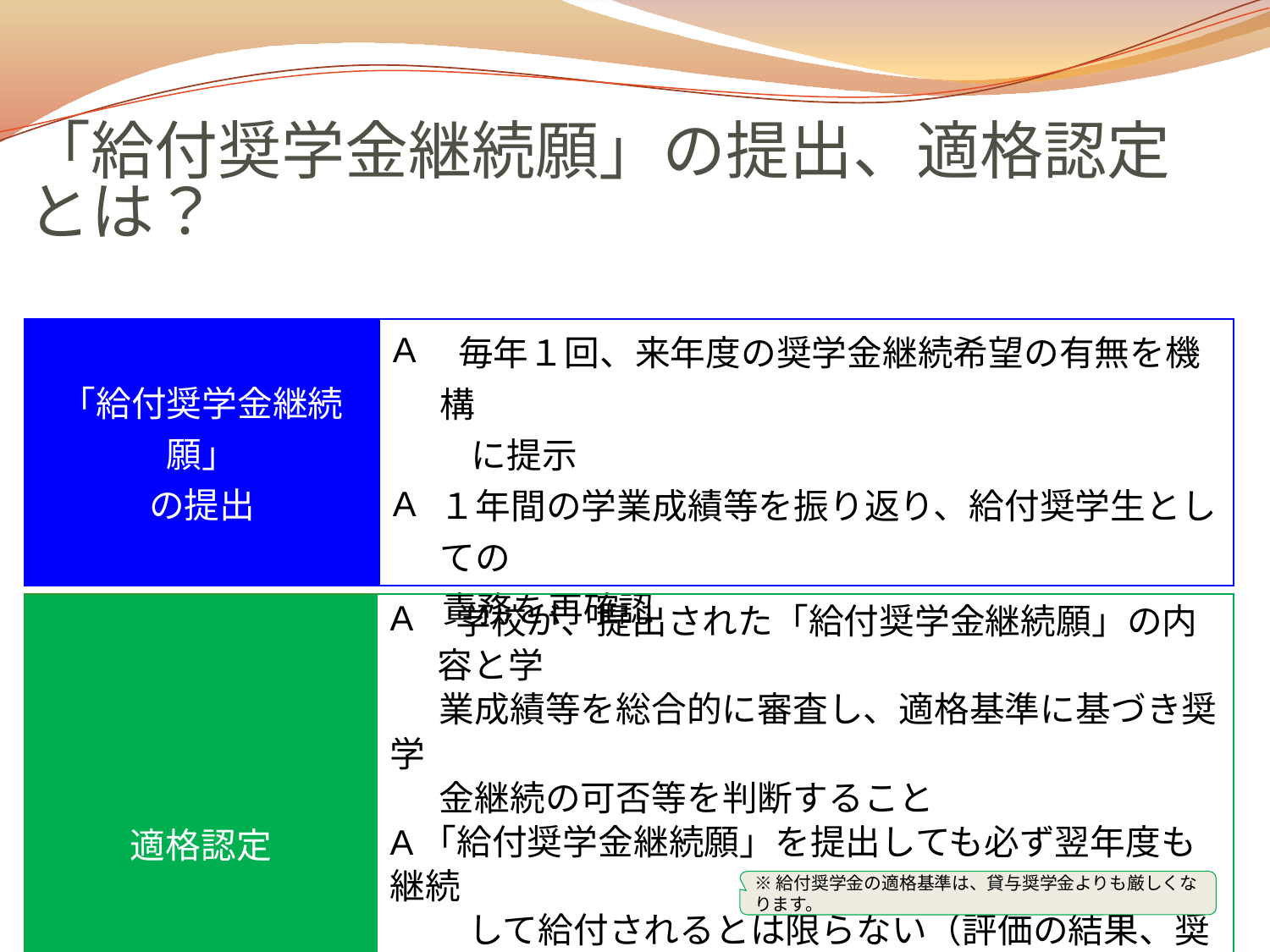

# 「給付奨学金継続願」の提出、適格認定とは？
| 「給付奨学金継続願」 の提出 | 毎年１回、来年度の奨学金継続希望の有無を機構 　　 に提示 １年間の学業成績等を振り返り、給付奨学生としての　　 責務を再確認 |
| --- | --- |
| 適格認定 | 学校が、提出された「給付奨学金継続願」の内容と学 業成績等を総合的に審査し、適格基準に基づき奨学 金継続の可否等を判断すること A「給付奨学金継続願」を提出しても必ず翌年度も継続 　　 して給付されるとは限らない（評価の結果、奨学生とし 　　 ての資格を失う「廃止(※)」処置となることがあります） |
| --- | --- |
※給付奨学金の適格基準は、貸与奨学金よりも厳しくなります。